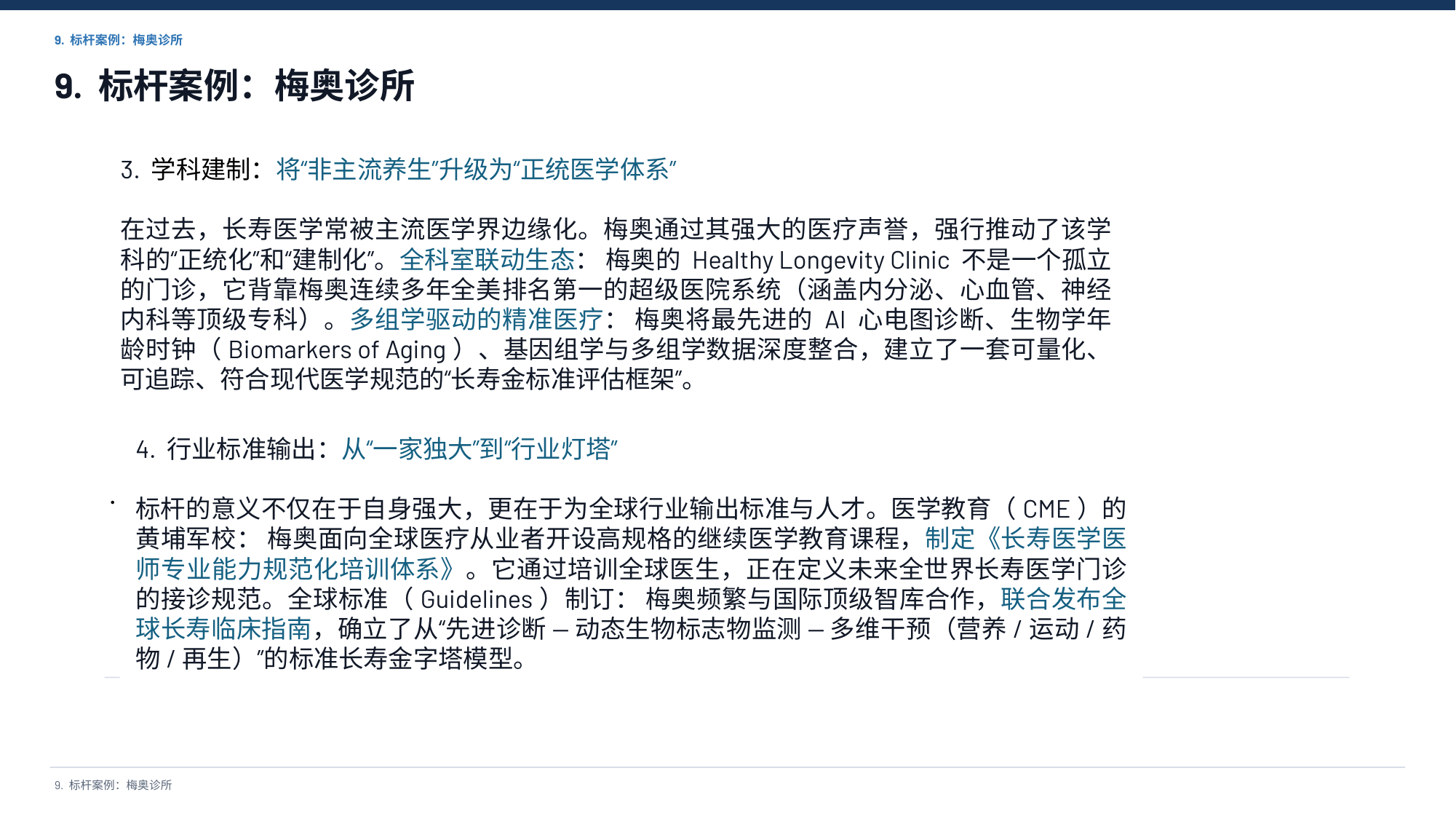

9. 标杆案例：梅奥诊所
9. 标杆案例：梅奥诊所
3. 学科建制：将“非主流养生”升级为“正统医学体系”

在过去，长寿医学常被主流医学界边缘化。梅奥通过其强大的医疗声誉，强行推动了该学科的“正统化”和“建制化”。全科室联动生态： 梅奥的 Healthy Longevity Clinic 不是一个孤立的门诊，它背靠梅奥连续多年全美排名第一的超级医院系统（涵盖内分泌、心血管、神经内科等顶级专科）。多组学驱动的精准医疗： 梅奥将最先进的 AI 心电图诊断、生物学年龄时钟（Biomarkers of Aging）、基因组学与多组学数据深度整合，建立了一套可量化、可追踪、符合现代医学规范的“长寿金标准评估框架”。
4. 行业标准输出：从“一家独大”到“行业灯塔”

标杆的意义不仅在于自身强大，更在于为全球行业输出标准与人才。医学教育（CME）的黄埔军校： 梅奥面向全球医疗从业者开设高规格的继续医学教育课程，制定《长寿医学医师专业能力规范化培训体系》。它通过培训全球医生，正在定义未来全世界长寿医学门诊的接诊规范。全球标准（Guidelines）制订： 梅奥频繁与国际顶级智库合作，联合发布全球长寿临床指南，确立了从“先进诊断 — 动态生物标志物监测 — 多维干预（营养/运动/药物/再生）”的标准长寿金字塔模型。
.

9. 标杆案例：梅奥诊所